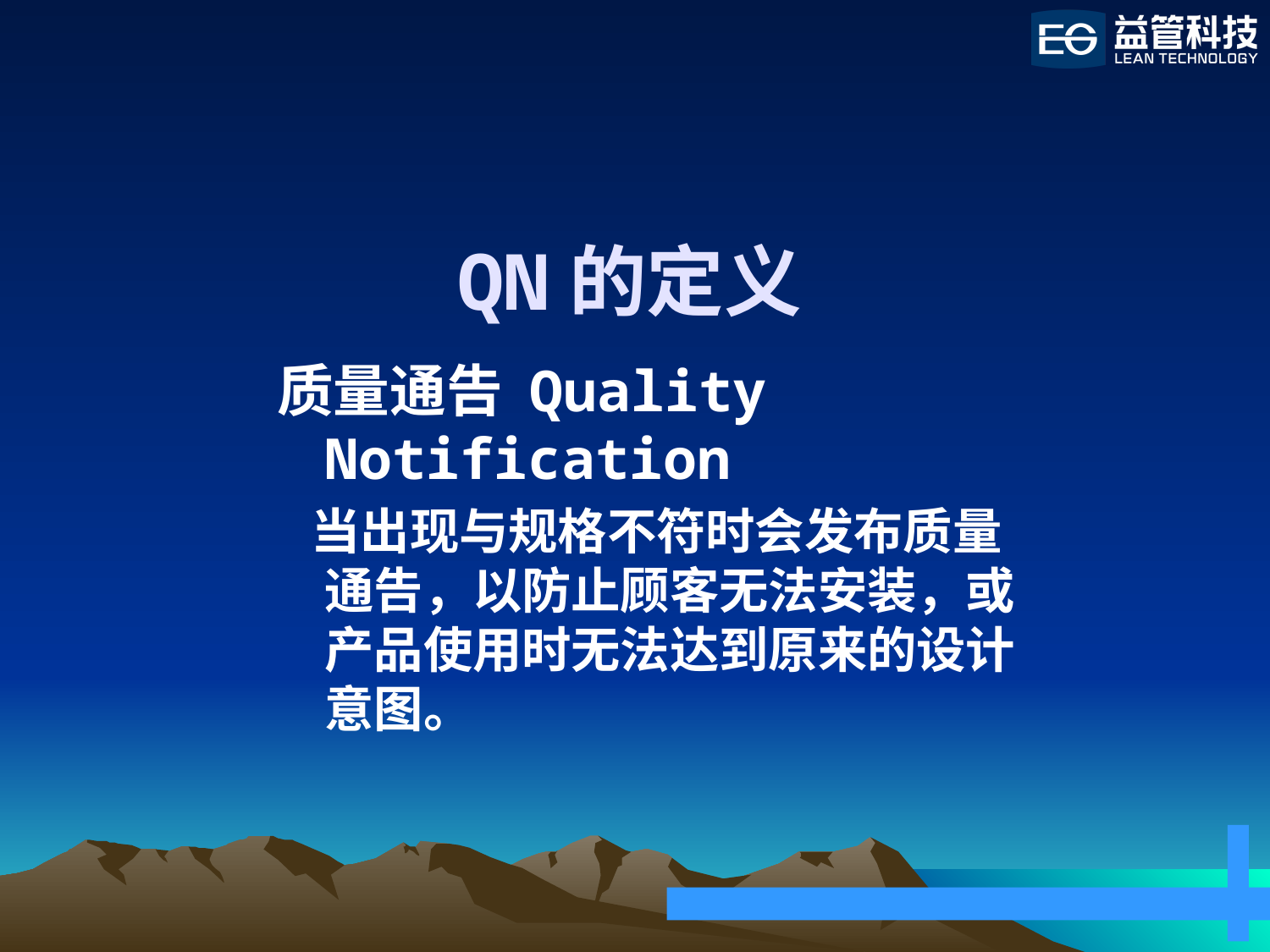

QN的定义
质量通告 Quality Notification
  当出现与规格不符时会发布质量通告，以防止顾客无法安装，或产品使用时无法达到原来的设计意图。